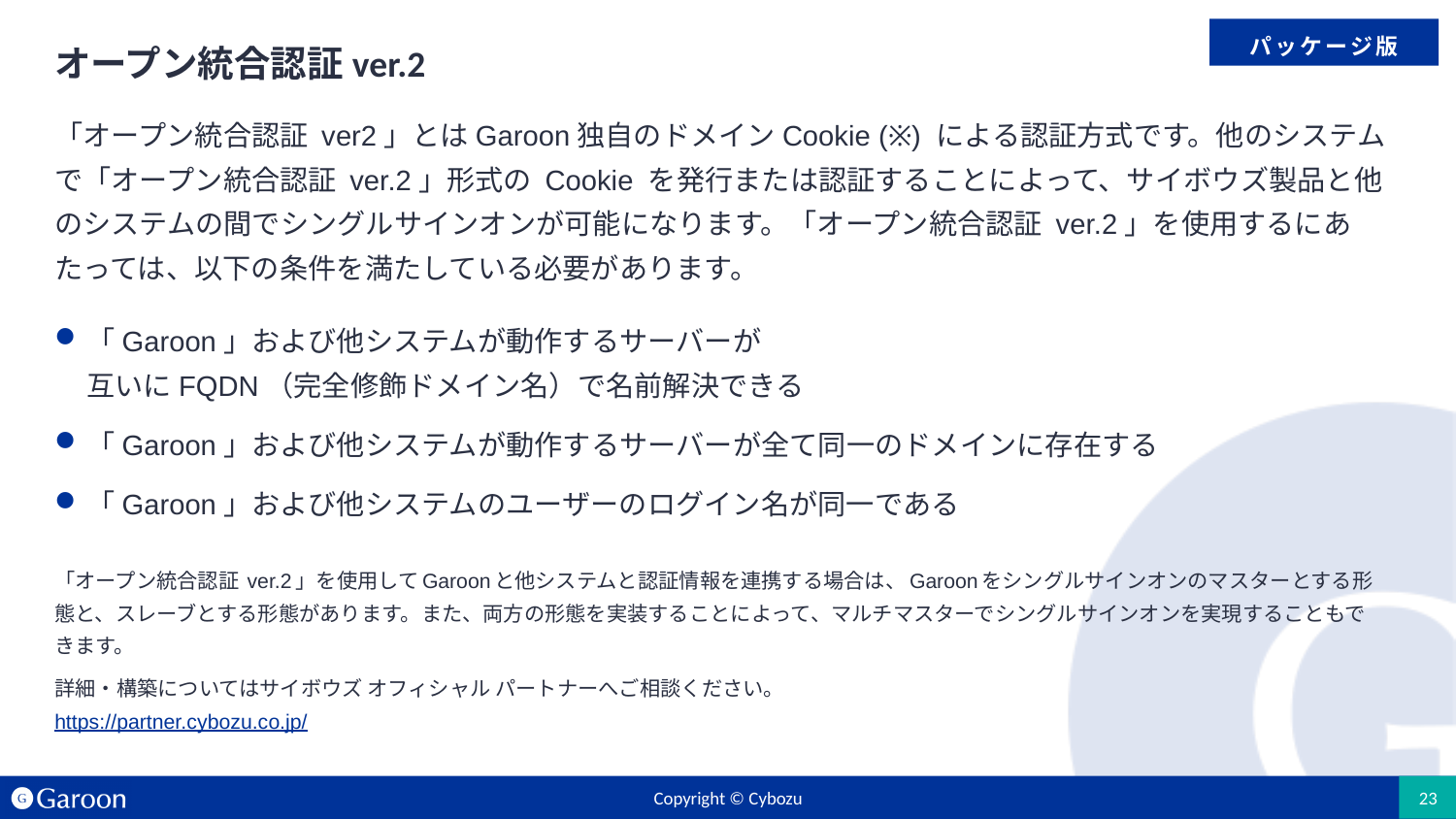

パッケージ版
# オープン統合認証ver.2
「オープン統合認証 ver2」とはGaroon独自のドメインCookie (※) による認証方式です。他のシステムで「オープン統合認証 ver.2」形式の Cookie を発行または認証することによって、サイボウズ製品と他のシステムの間でシングルサインオンが可能になります。「オープン統合認証 ver.2」を使用するにあたっては、以下の条件を満たしている必要があります。
「Garoon」および他システムが動作するサーバーが
互いにFQDN（完全修飾ドメイン名）で名前解決できる
「Garoon」および他システムが動作するサーバーが全て同一のドメインに存在する
「Garoon」および他システムのユーザーのログイン名が同一である
「オープン統合認証 ver.2」を使用してGaroonと他システムと認証情報を連携する場合は、Garoonをシングルサインオンのマスターとする形態と、スレーブとする形態があります。また、両方の形態を実装することによって、マルチマスターでシングルサインオンを実現することもできます。
詳細・構築についてはサイボウズ オフィシャル パートナーへご相談ください。
https://partner.cybozu.co.jp/